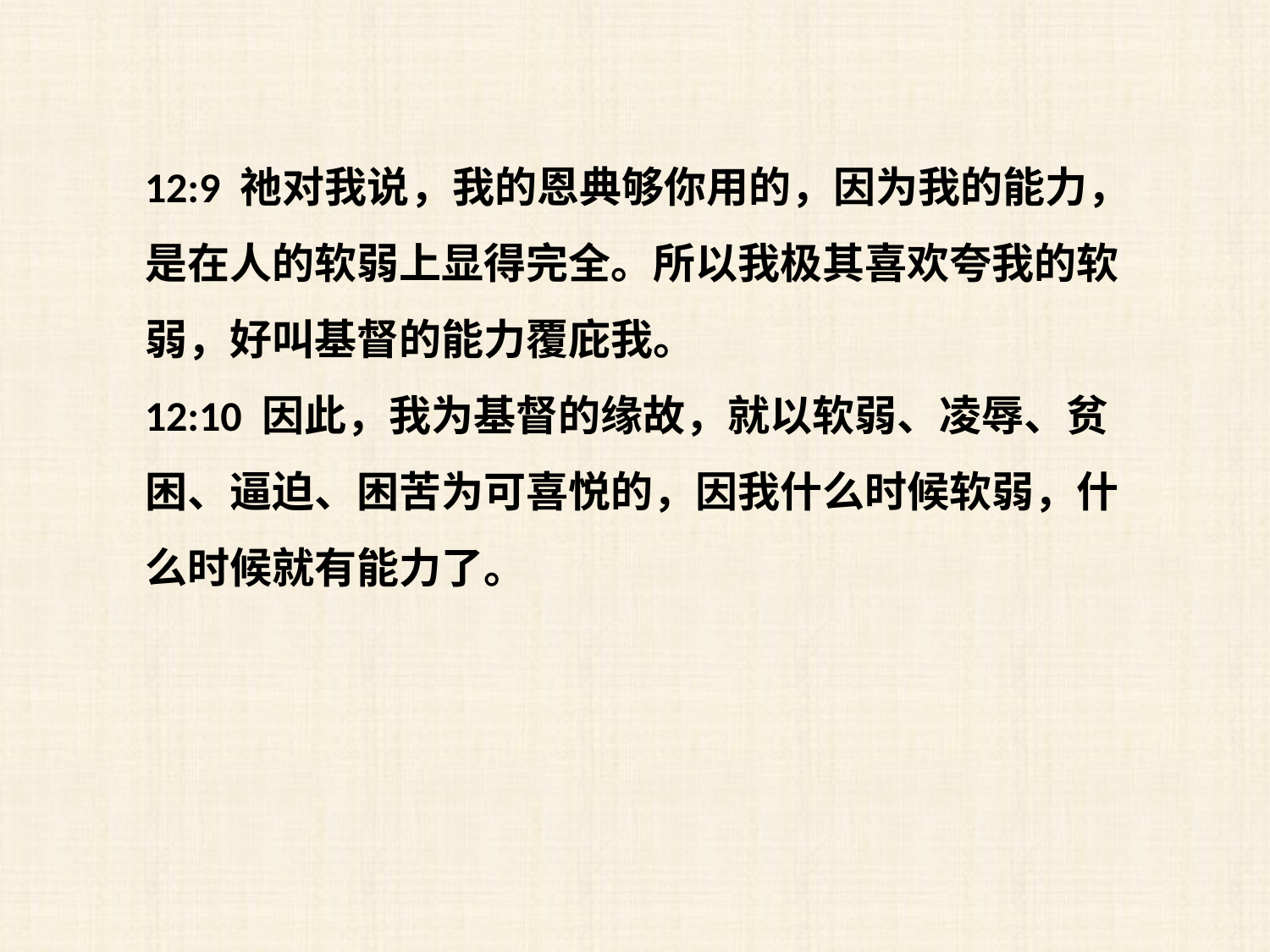

12:9 祂对我说，我的恩典够你用的，因为我的能力，是在人的软弱上显得完全。所以我极其喜欢夸我的软弱，好叫基督的能力覆庇我。
12:10 因此，我为基督的缘故，就以软弱、凌辱、贫困、逼迫、困苦为可喜悦的，因我什么时候软弱，什么时候就有能力了。